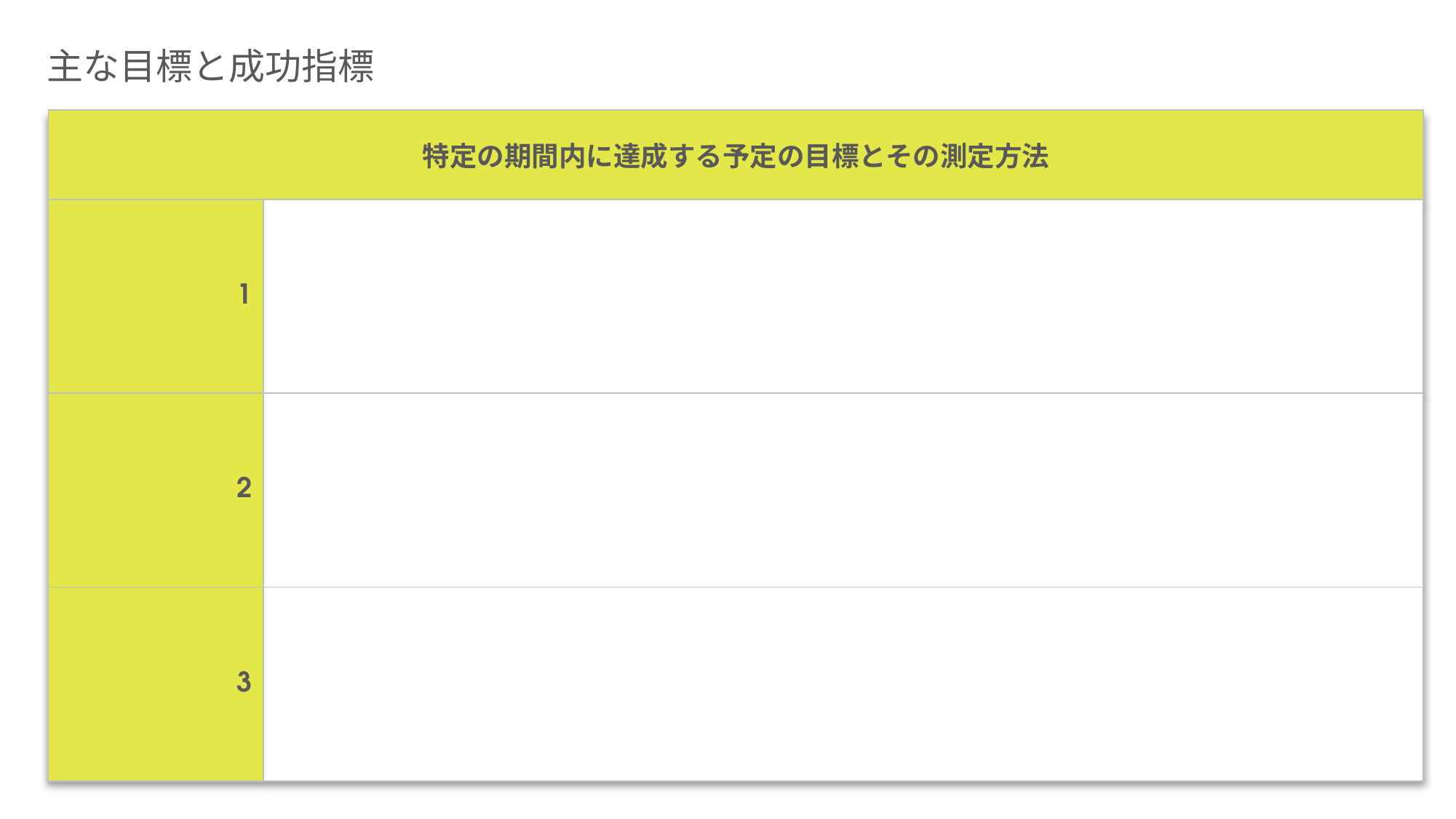

NO
NO
NO
NO
NO
NO
NO
NO
NO
NO
NO
NO
NO
NO
NO
NO
NO
NO
NO
NO
NO
NO
NO
NO
NO
NO
NO
NO
NO
NO
NO
NO
NO
NO
NO
NO
NO
NO
NO
NO
NO
NO
NO
NO
NO
NO
NO
NO
NO
NO
NO
NO
NO
NO
NO
NO
NO
NO
NO
NO
NO
NO
NO
NO
NO
NO
NO
NO
NO
NO
NO
NO
NO
NO
NO
NO
NO
NO
NO
NO
NO
NO
NO
NO
NO
NO
NO
NO
NO
NO
NO
NO
NO
NO
NO
NO
NO
NO
NO
NO
NO
NO
NO
NO
NO
NO
NO
NO
NO
NO
NO
NO
NO
NO
UNKNOWN
NO
YES
UNKNOWN
NO
YES
NO
YES
UNKNOWN
NO
NO
NO
NO
NO
NO
NO
NO
NO
NO
NO
NO
NO
NO
NO
NO
NO
NO
NO
NO
NO
NO
NO
NO
NO
NO
NO
NO
NO
NO
NO
NO
NO
NO
NO
NO
NO
NO
NO
NO
NO
NO
NO
NO
NO
NO
NO
NO
NO
NO
NO
NO
NO
NO
NO
NO
NO
NO
NO
NO
NO
NO
NO
NO
NO
NO
NO
NO
NO
NO
NO
NO
NO
NO
NO
NO
UNKNOWN
NO
YES
UNKNOWN
NO
YES
NO
YES
UNKNOWN
NO
NO
NO
NO
NO
NO
NO
NO
NO
NO
NO
NO
NO
NO
NO
NO
NO
NO
NO
NO
NO
NO
NO
NO
NO
NO
NO
NO
NO
NO
NO
NO
NO
NO
NO
NO
NO
NO
NO
NO
NO
NO
NO
NO
NO
NO
NO
NO
NO
NO
NO
NO
UNKNOWN
NO
YES
UNKNOWN
NO
YES
NO
YES
UNKNOWN
NO
NO
NO
NO
NO
NO
NO
NO
NO
NO
NO
NO
NO
NO
NO
NO
NO
NO
NO
NO
NO
NO
NO
NO
NO
NO
NO
NO
NO
NO
NO
NO
NO
NO
NO
NO
NO
NO
NO
NO
NO
NO
NO
NO
NO
NO
NO
NO
NO
NO
NO
NO
NO
NO
NO
NO
NO
NO
NO
NO
NO
NO
NO
NO
NO
NO
NO
NO
NO
NO
NO
NO
NO
NO
NO
NO
NO
NO
NO
NO
NO
NO
NO
NO
NO
NO
NO
NO
NO
NO
NO
NO
NO
NO
NO
NO
NO
NO
NO
NO
NO
NO
NO
NO
NO
NO
NO
NO
NO
NO
NO
NO
NO
NO
NO
NO
NO
NO
NO
NO
NO
NO
NO
NO
NO
NO
NO
NO
NO
NO
NO
NO
NO
NO
NO
NO
NO
NO
NO
NO
NO
NO
NO
NO
NO
NO
NO
NO
NO
NO
NO
NO
NO
NO
NO
NO
NO
NO
NO
NO
NO
NO
NO
NO
NO
NO
UNKNOWN
UNKNOWN
UNKNOWN
UNKNOWN
NO
YES
UNKNOWN
NO
YES
NO
YES
UNKNOWN
NO
NO
NO
NO
NO
NO
NO
NO
NO
NO
NO
NO
NO
NO
NO
NO
NO
NO
NO
NO
NO
NO
NO
NO
NO
NO
NO
NO
NO
NO
NO
NO
NO
NO
NO
NO
NO
NO
NO
NO
NO
NO
NO
NO
NO
NO
NO
NO
NO
NO
NO
NO
NO
NO
NO
NO
NO
NO
NO
NO
NO
NO
NO
NO
NO
NO
NO
NO
NO
NO
NO
NO
NO
NO
NO
NO
NO
NO
NO
NO
NO
NO
NO
NO
NO
NO
NO
NO
UNKNOWN
NO
YES
UNKNOWN
NO
YES
NO
YES
UNKNOWN
NO
NO
NO
NO
NO
NO
NO
NO
NO
NO
NO
NO
NO
NO
NO
NO
NO
NO
NO
NO
NO
NO
NO
NO
NO
NO
NO
NO
NO
NO
NO
NO
NO
NO
NO
NO
NO
NO
NO
NO
NO
NO
NO
NO
NO
NO
NO
NO
NO
NO
NO
NO
NO
NO
NO
NO
NO
NO
NO
NO
NO
NO
NO
NO
NO
NO
NO
NO
NO
NO
NO
NO
NO
NO
NO
NO
NO
NO
NO
NO
NO
NO
NO
NO
NO
NO
NO
NO
NO
NO
NO
NO
NO
NO
NO
NO
NO
NO
NO
NO
NO
NO
NO
NO
NO
NO
NO
NO
NO
NO
NO
NO
NO
NO
NO
NO
NO
NO
NO
NO
NO
NO
NO
NO
NO
NO
NO
NO
NO
NO
NO
NO
NO
NO
NO
NO
NO
NO
NO
NO
NO
NO
UNKNOWN
UNKNOWN
UNKNOWN
NO
YES
UNKNOWN
NO
YES
NO
YES
UNKNOWN
NO
NO
NO
NO
NO
NO
NO
NO
NO
NO
NO
NO
NO
NO
NO
NO
NO
NO
NO
NO
NO
NO
NO
NO
NO
NO
NO
NO
NO
NO
NO
NO
NO
NO
NO
NO
NO
NO
NO
NO
NO
NO
NO
NO
NO
NO
NO
NO
NO
NO
NO
NO
UNKNOWN
NO
YES
UNKNOWN
NO
YES
NO
YES
UNKNOWN
NO
NO
NO
NO
NO
NO
NO
NO
NO
NO
NO
NO
NO
NO
NO
NO
NO
NO
NO
NO
NO
NO
NO
NO
NO
NO
NO
NO
NO
NO
NO
NO
NO
NO
NO
NO
NO
NO
NO
NO
NO
NO
NO
NO
NO
NO
NO
NO
NO
NO
NO
NO
NO
NO
NO
NO
NO
NO
NO
NO
NO
NO
NO
NO
NO
NO
NO
NO
NO
NO
NO
NO
NO
NO
NO
NO
NO
NO
NO
NO
NO
NO
NO
NO
NO
NO
NO
NO
UNKNOWN
NO
YES
UNKNOWN
NO
YES
NO
YES
UNKNOWN
NO
NO
NO
NO
NO
NO
NO
NO
NO
NO
NO
NO
NO
NO
NO
NO
NO
NO
NO
NO
NO
NO
NO
NO
NO
NO
NO
NO
NO
NO
NO
NO
NO
NO
NO
NO
NO
NO
NO
NO
NO
NO
NO
NO
NO
NO
NO
NO
NO
NO
NO
NO
NO
NO
NO
NO
NO
NO
NO
NO
NO
NO
NO
NO
NO
NO
NO
NO
NO
NO
NO
NO
NO
NO
NO
NO
NO
NO
NO
NO
NO
NO
NO
NO
NO
NO
NO
NO
NO
NO
NO
NO
NO
NO
NO
NO
NO
NO
NO
NO
NO
NO
NO
NO
NO
NO
NO
NO
NO
NO
NO
NO
NO
NO
NO
NO
NO
NO
NO
NO
NO
NO
NO
NO
NO
NO
NO
NO
NO
NO
NO
NO
NO
NO
NO
NO
NO
NO
NO
NO
NO
NO
UNKNOWN
UNKNOWN
UNKNOWN
UNKNOWN
NO
YES
UNKNOWN
NO
YES
NO
YES
UNKNOWN
NO
NO
NO
NO
NO
NO
NO
NO
NO
NO
NO
NO
NO
NO
NO
NO
NO
NO
NO
NO
NO
NO
NO
NO
NO
NO
NO
NO
NO
NO
NO
NO
NO
NO
NO
NO
NO
NO
NO
NO
NO
NO
NO
NO
NO
NO
NO
NO
NO
NO
NO
NO
UNKNOWN
NO
YES
UNKNOWN
NO
YES
NO
YES
UNKNOWN
NO
NO
NO
NO
NO
NO
NO
NO
NO
NO
NO
NO
NO
NO
NO
NO
NO
NO
NO
NO
NO
NO
NO
NO
NO
NO
NO
NO
NO
NO
NO
NO
NO
NO
NO
NO
NO
NO
NO
NO
NO
NO
NO
NO
NO
NO
NO
NO
NO
NO
NO
NO
UNKNOWN
NO
YES
UNKNOWN
NO
YES
NO
YES
UNKNOWN
NO
NO
NO
NO
NO
NO
NO
NO
NO
NO
NO
NO
NO
NO
NO
NO
NO
NO
NO
NO
NO
NO
NO
NO
NO
NO
NO
NO
NO
NO
NO
NO
NO
NO
NO
NO
NO
NO
NO
NO
NO
NO
NO
NO
NO
NO
NO
NO
NO
NO
NO
NO
NO
NO
NO
NO
NO
NO
NO
NO
NO
NO
NO
NO
NO
NO
NO
NO
NO
NO
NO
NO
NO
NO
NO
NO
NO
NO
NO
NO
NO
NO
NO
NO
NO
NO
NO
NO
UNKNOWN
NO
YES
UNKNOWN
NO
YES
NO
YES
UNKNOWN
NO
NO
NO
NO
NO
NO
NO
NO
NO
NO
NO
NO
NO
NO
NO
NO
NO
NO
NO
NO
NO
NO
NO
NO
NO
NO
NO
NO
NO
NO
NO
NO
NO
NO
NO
NO
NO
NO
NO
NO
NO
NO
NO
NO
NO
NO
NO
NO
NO
NO
NO
NO
NO
NO
NO
NO
NO
NO
NO
NO
NO
NO
NO
NO
NO
NO
NO
NO
NO
NO
NO
NO
NO
NO
NO
NO
NO
NO
NO
NO
NO
NO
NO
NO
NO
NO
NO
NO
NO
NO
NO
NO
NO
NO
NO
NO
NO
NO
NO
NO
NO
NO
NO
NO
NO
NO
NO
NO
NO
NO
NO
NO
NO
NO
NO
NO
NO
NO
NO
NO
NO
NO
NO
NO
NO
NO
NO
NO
NO
NO
NO
NO
NO
NO
NO
NO
NO
NO
NO
NO
NO
NO
UNKNOWN
UNKNOWN
UNKNOWN
UNKNOWN
UNKNOWN
NO
YES
UNKNOWN
NO
YES
NO
YES
UNKNOWN
NO
NO
NO
NO
NO
NO
NO
NO
NO
NO
NO
NO
NO
NO
NO
NO
NO
NO
NO
NO
NO
NO
NO
NO
NO
NO
NO
NO
NO
NO
NO
NO
NO
NO
NO
NO
NO
NO
NO
NO
NO
NO
NO
NO
NO
NO
NO
NO
NO
NO
NO
NO
UNKNOWN
NO
YES
UNKNOWN
NO
YES
NO
YES
UNKNOWN
NO
NO
NO
NO
NO
NO
NO
NO
NO
NO
NO
NO
NO
NO
NO
NO
NO
NO
NO
NO
NO
NO
NO
NO
NO
NO
NO
NO
NO
NO
NO
NO
NO
NO
NO
NO
NO
NO
NO
NO
NO
NO
NO
NO
NO
NO
NO
NO
NO
NO
NO
NO
UNKNOWN
UNKNOWN
NO
NO
NO
NO
NO
NO
NO
NO
NO
NO
NO
NO
NO
NO
NO
NO
NO
NO
主な目標と成功指標
| 特定の期間内に達成する予定の目標とその測定方法 |  |
| --- | --- |
| 1 |  |
| 2 |  |
| 3 |  |